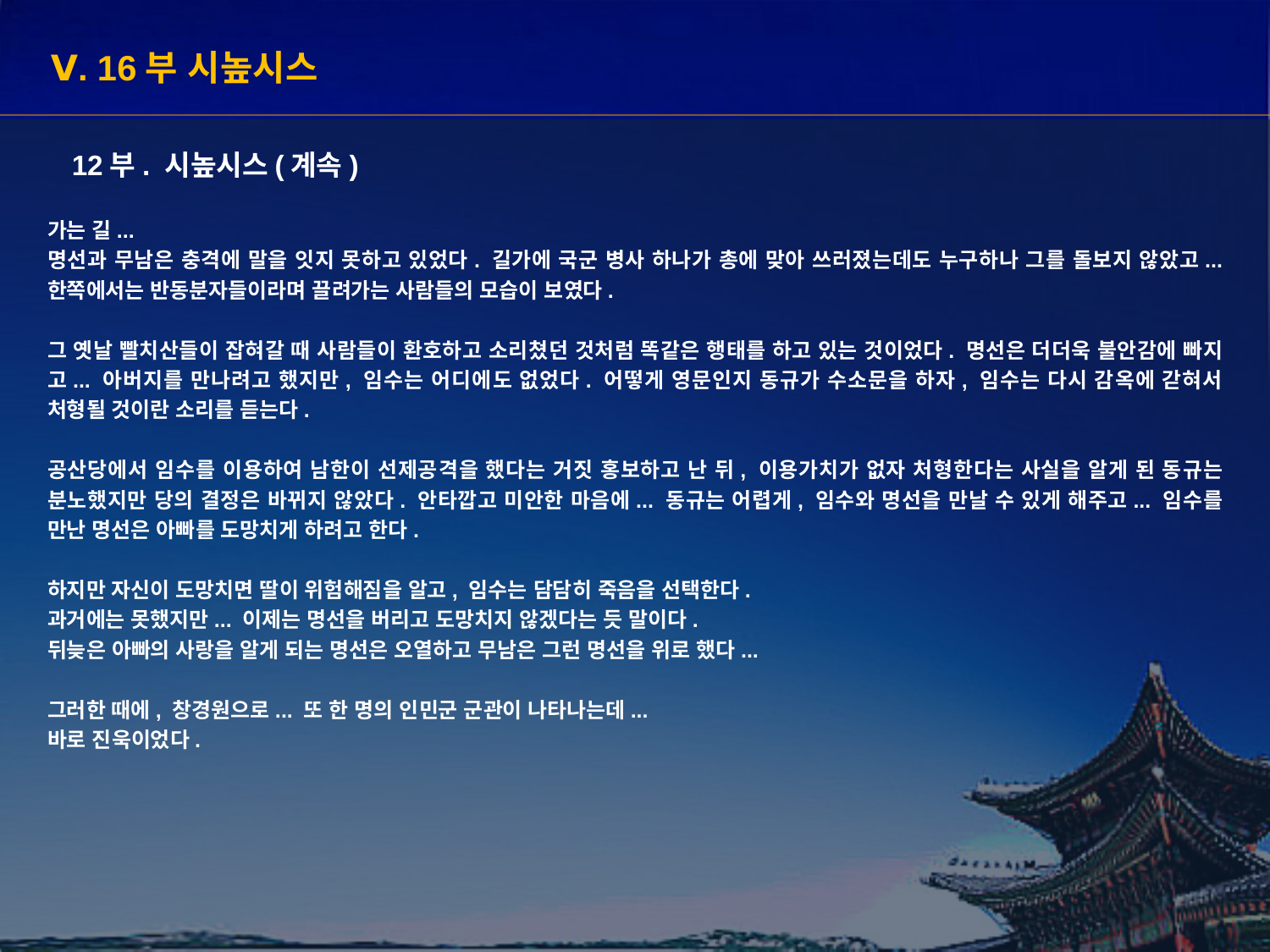

Ⅴ. 16부 시높시스

12부. 시높시스(계속)

가는 길...
명선과 무남은 충격에 말을 잇지 못하고 있었다. 길가에 국군 병사 하나가 총에 맞아 쓰러졌는데도 누구하나 그를 돌보지 않았고... 한쪽에서는 반동분자들이라며 끌려가는 사람들의 모습이 보였다.

그 옛날 빨치산들이 잡혀갈 때 사람들이 환호하고 소리쳤던 것처럼 똑같은 행태를 하고 있는 것이었다. 명선은 더더욱 불안감에 빠지고... 아버지를 만나려고 했지만, 임수는 어디에도 없었다. 어떻게 영문인지 동규가 수소문을 하자, 임수는 다시 감옥에 갇혀서 처형될 것이란 소리를 듣는다.

공산당에서 임수를 이용하여 남한이 선제공격을 했다는 거짓 홍보하고 난 뒤, 이용가치가 없자 처형한다는 사실을 알게 된 동규는 분노했지만 당의 결정은 바뀌지 않았다. 안타깝고 미안한 마음에... 동규는 어렵게, 임수와 명선을 만날 수 있게 해주고... 임수를 만난 명선은 아빠를 도망치게 하려고 한다.

하지만 자신이 도망치면 딸이 위험해짐을 알고, 임수는 담담히 죽음을 선택한다.
과거에는 못했지만... 이제는 명선을 버리고 도망치지 않겠다는 듯 말이다.
뒤늦은 아빠의 사랑을 알게 되는 명선은 오열하고 무남은 그런 명선을 위로 했다...

그러한 때에, 창경원으로... 또 한 명의 인민군 군관이 나타나는데...
바로 진욱이었다.